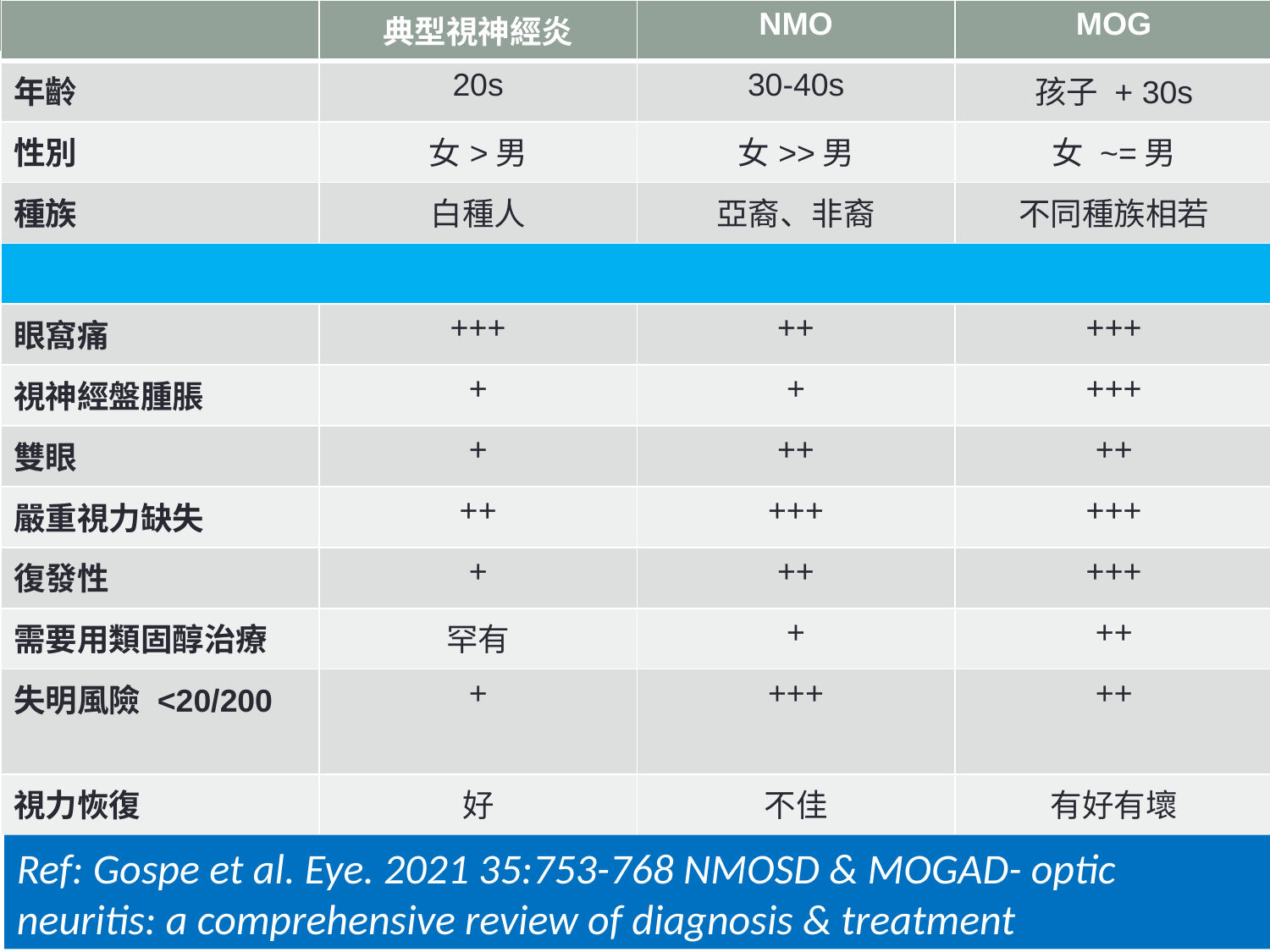

|  | 典型視神經炎 | NMO | MOG |
| --- | --- | --- | --- |
| 年齡 | 20s | 30-40s | 孩子 + 30s |
| 性別 | 女>男 | 女>>男 | 女 ~=男 |
| 種族 | 白種人 | 亞裔、非裔 | 不同種族相若 |
|  |  |  |  |
| 眼窩痛 | +++ | ++ | +++ |
| 視神經盤腫脹 | + | + | +++ |
| 雙眼 | + | ++ | ++ |
| 嚴重視力缺失 | ++ | +++ | +++ |
| 復發性 | + | ++ | +++ |
| 需要用類固醇治療 | 罕有 | + | ++ |
| 失明風險 <20/200 | + | +++ | ++ |
| 視力恢復 | 好 | 不佳 | 有好有壞 |
Ref: Gospe et al. Eye. 2021 35:753-768 NMOSD & MOGAD- optic neuritis: a comprehensive review of diagnosis & treatment